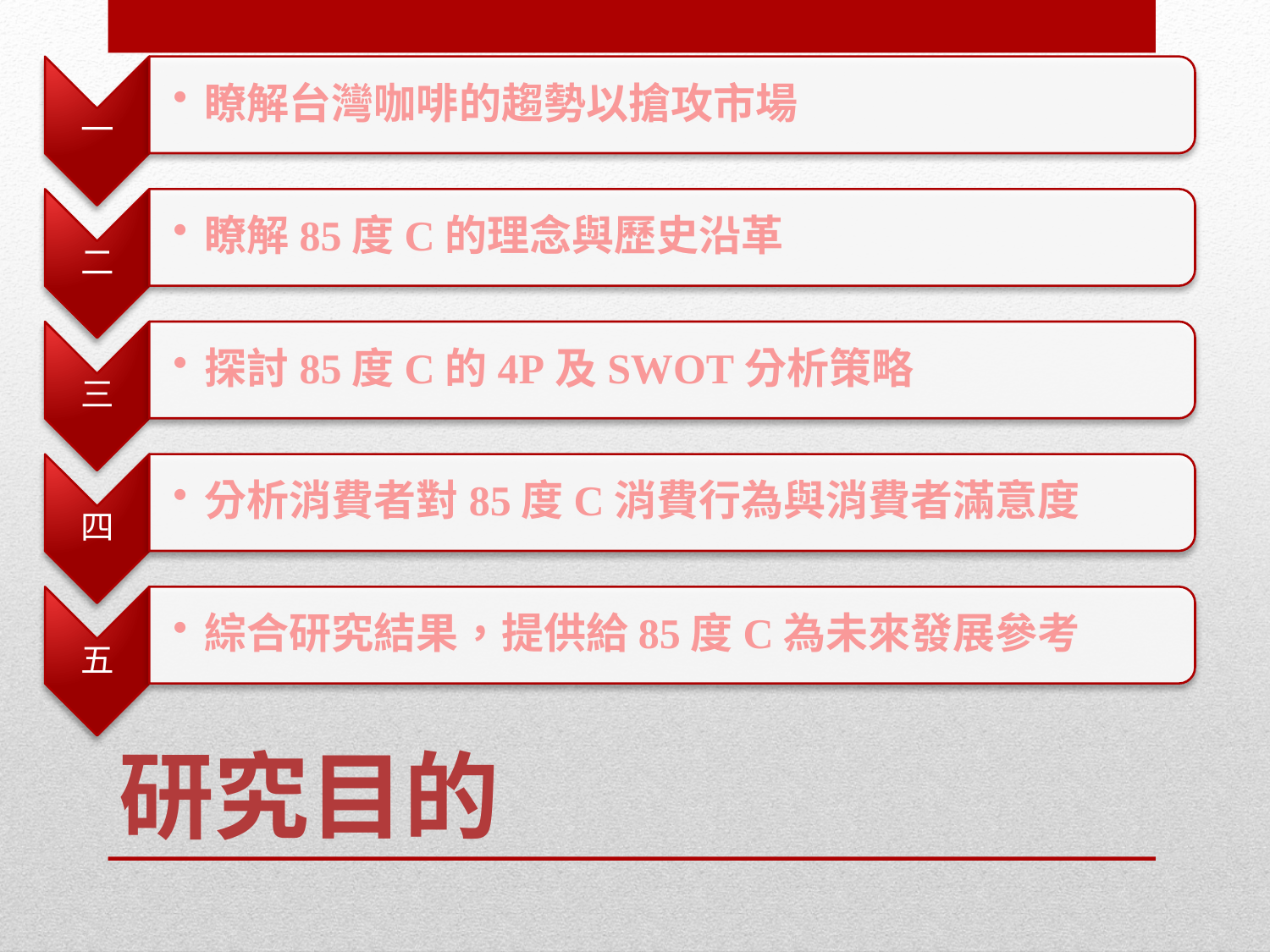

一
瞭解台灣咖啡的趨勢以搶攻市場
二
瞭解85度C的理念與歷史沿革
三
探討85度C的4P及SWOT分析策略
四
分析消費者對85度C消費行為與消費者滿意度
五
綜合研究結果，提供給85度C為未來發展參考
# 研究目的